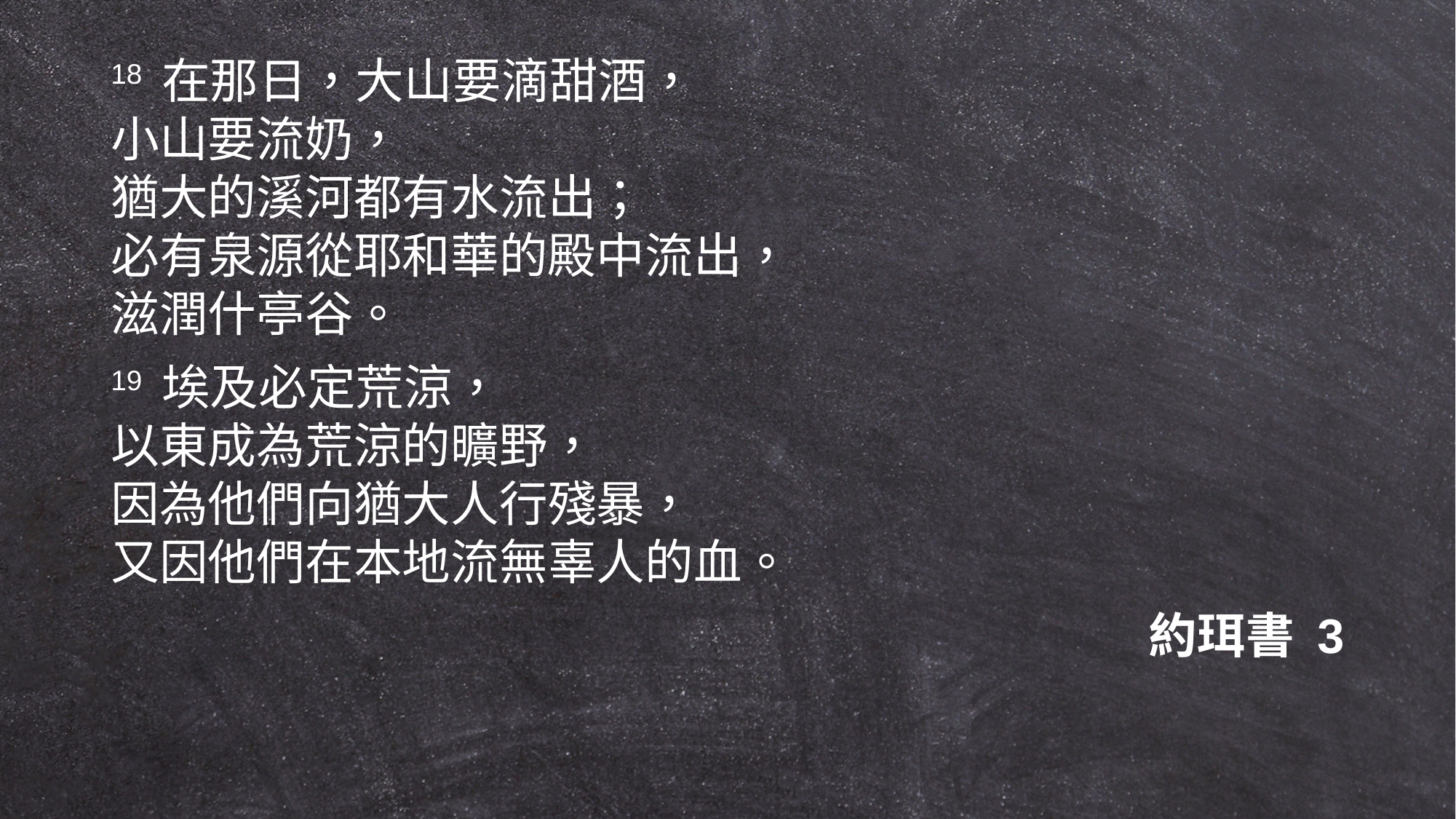

18 在那日，大山要滴甜酒，
小山要流奶，
猶大的溪河都有水流出；
必有泉源從耶和華的殿中流出，
滋潤什亭谷。
19 埃及必定荒涼，
以東成為荒涼的曠野，
因為他們向猶大人行殘暴，
又因他們在本地流無辜人的血。
約珥書 3